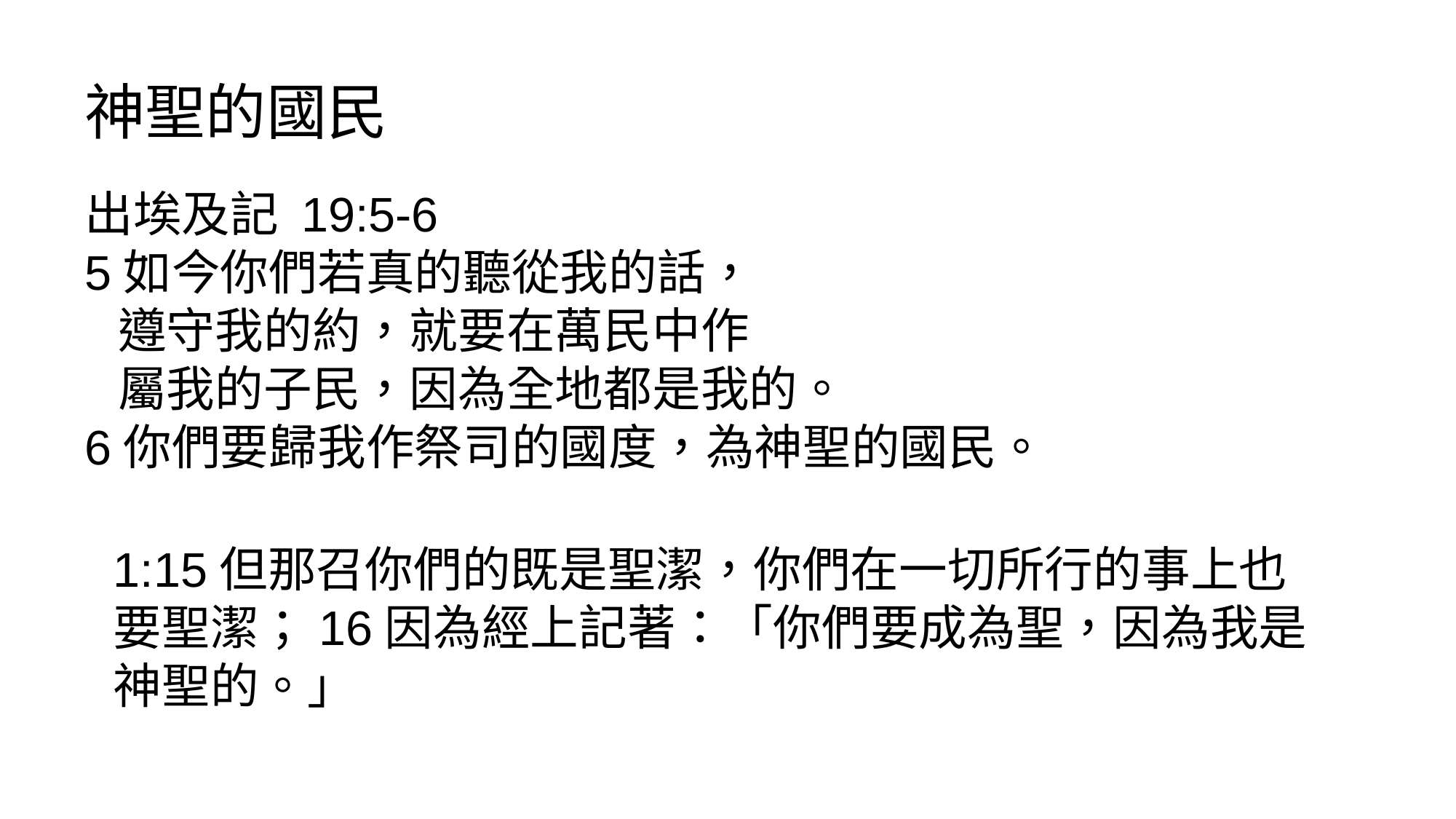

神聖的國民
出埃及記 19:5-6
5如今你們若真的聽從我的話，
  遵守我的約，就要在萬民中作
  屬我的子民，因為全地都是我的。
6你們要歸我作祭司的國度，為神聖的國民。
1:15但那召你們的既是聖潔，你們在一切所行的事上也要聖潔；16因為經上記著：「你們要成為聖，因為我是神聖的。」